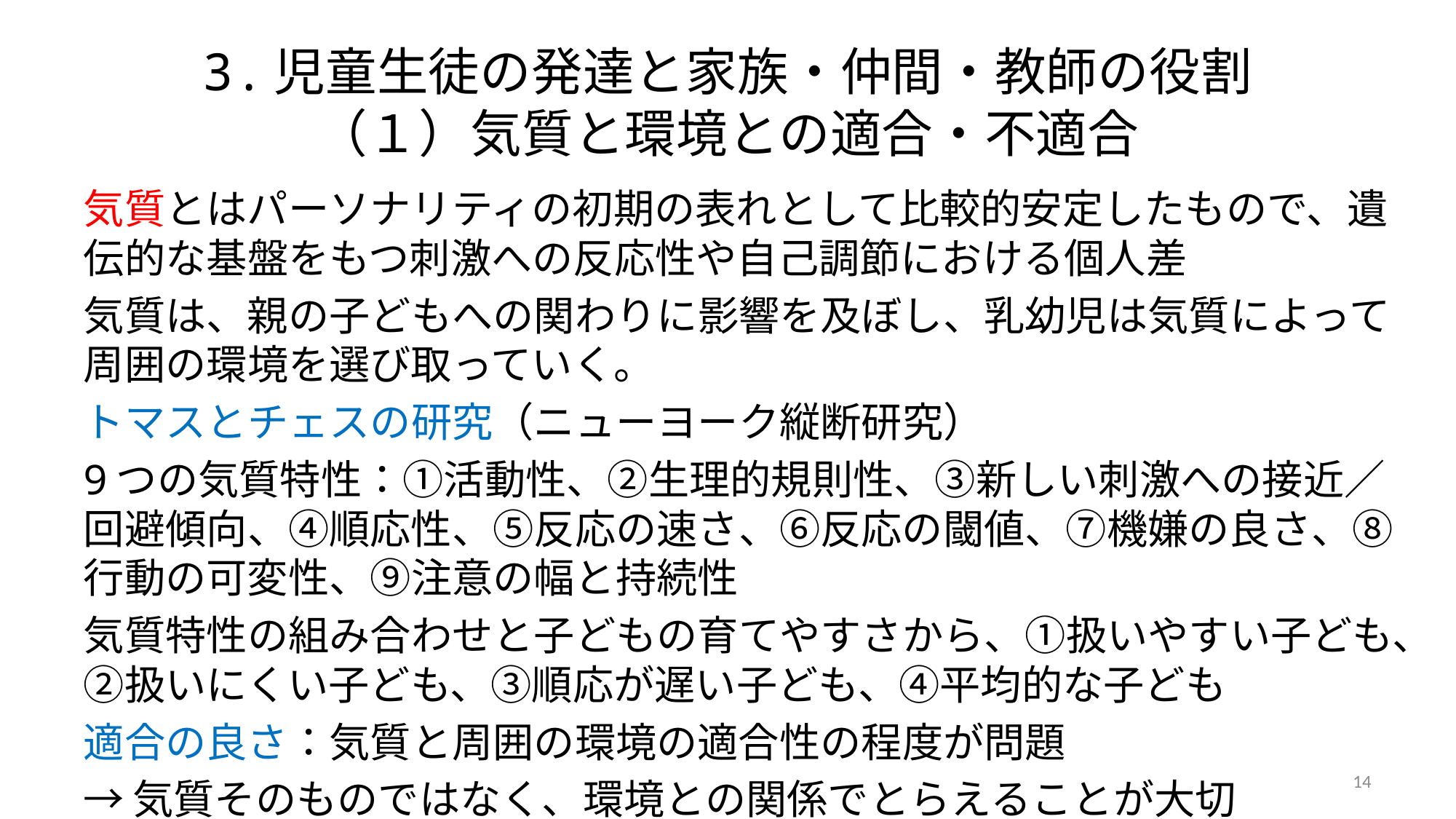

# 3.児童生徒の発達と家族・仲間・教師の役割 （１）気質と環境との適合・不適合
気質とはパーソナリティの初期の表れとして比較的安定したもので、遺伝的な基盤をもつ刺激への反応性や自己調節における個人差
気質は、親の子どもへの関わりに影響を及ぼし、乳幼児は気質によって周囲の環境を選び取っていく。
トマスとチェスの研究（ニューヨーク縦断研究）
9つの気質特性：①活動性、②生理的規則性、③新しい刺激への接近／回避傾向、④順応性、⑤反応の速さ、⑥反応の閾値、⑦機嫌の良さ、⑧行動の可変性、⑨注意の幅と持続性
気質特性の組み合わせと子どもの育てやすさから、①扱いやすい子ども、②扱いにくい子ども、③順応が遅い子ども、④平均的な子ども
適合の良さ：気質と周囲の環境の適合性の程度が問題
→気質そのものではなく、環境との関係でとらえることが大切
14